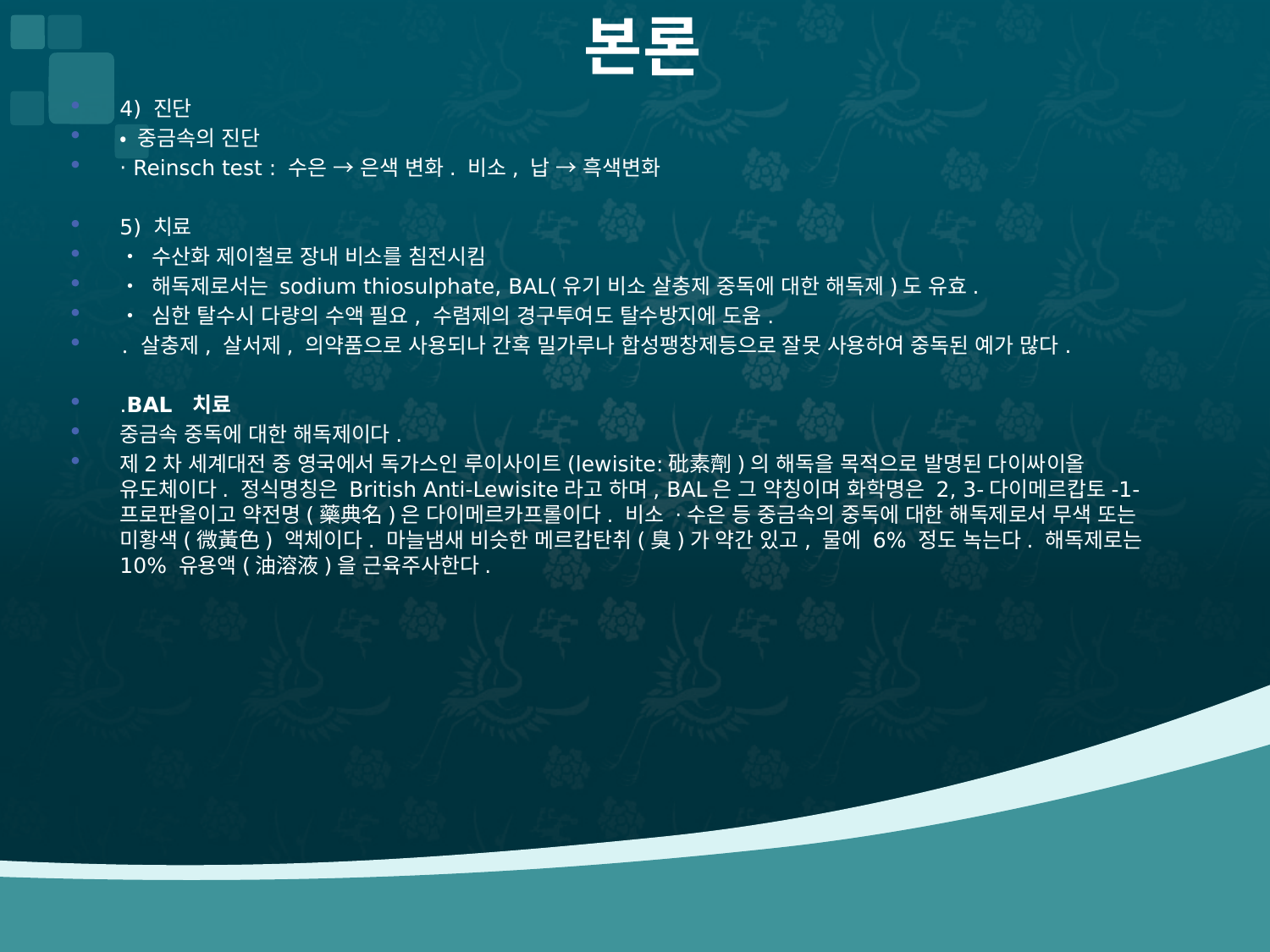

# 본론
4) 진단
‧ 중금속의 진단
‧ Reinsch test : 수은 → 은색 변화. 비소, 납 → 흑색변화

5) 치료
‧ 수산화 제이철로 장내 비소를 침전시킴
‧ 해독제로서는 sodium thiosulphate, BAL(유기 비소 살충제 중독에 대한 해독제)도 유효.
‧ 심한 탈수시 다량의 수액 필요, 수렴제의 경구투여도 탈수방지에 도움.
․ 살충제, 살서제, 의약품으로 사용되나 간혹 밀가루나 합성팽창제등으로 잘못 사용하여 중독된 예가 많다.

․BAL  치료
중금속 중독에 대한 해독제이다.
제2차 세계대전 중 영국에서 독가스인 루이사이트(lewisite:砒素劑)의 해독을 목적으로 발명된 다이싸이올 유도체이다. 정식명칭은 British Anti-Lewisite라고 하며, BAL은 그 약칭이며 화학명은 2, 3-다이메르캅토-1-프로판올이고 약전명(藥典名)은 다이메르카프롤이다. 비소 ·수은 등 중금속의 중독에 대한 해독제로서 무색 또는 미황색(微黃色) 액체이다. 마늘냄새 비슷한 메르캅탄취(臭)가 약간 있고, 물에 6% 정도 녹는다. 해독제로는 10% 유용액(油溶液)을 근육주사한다.